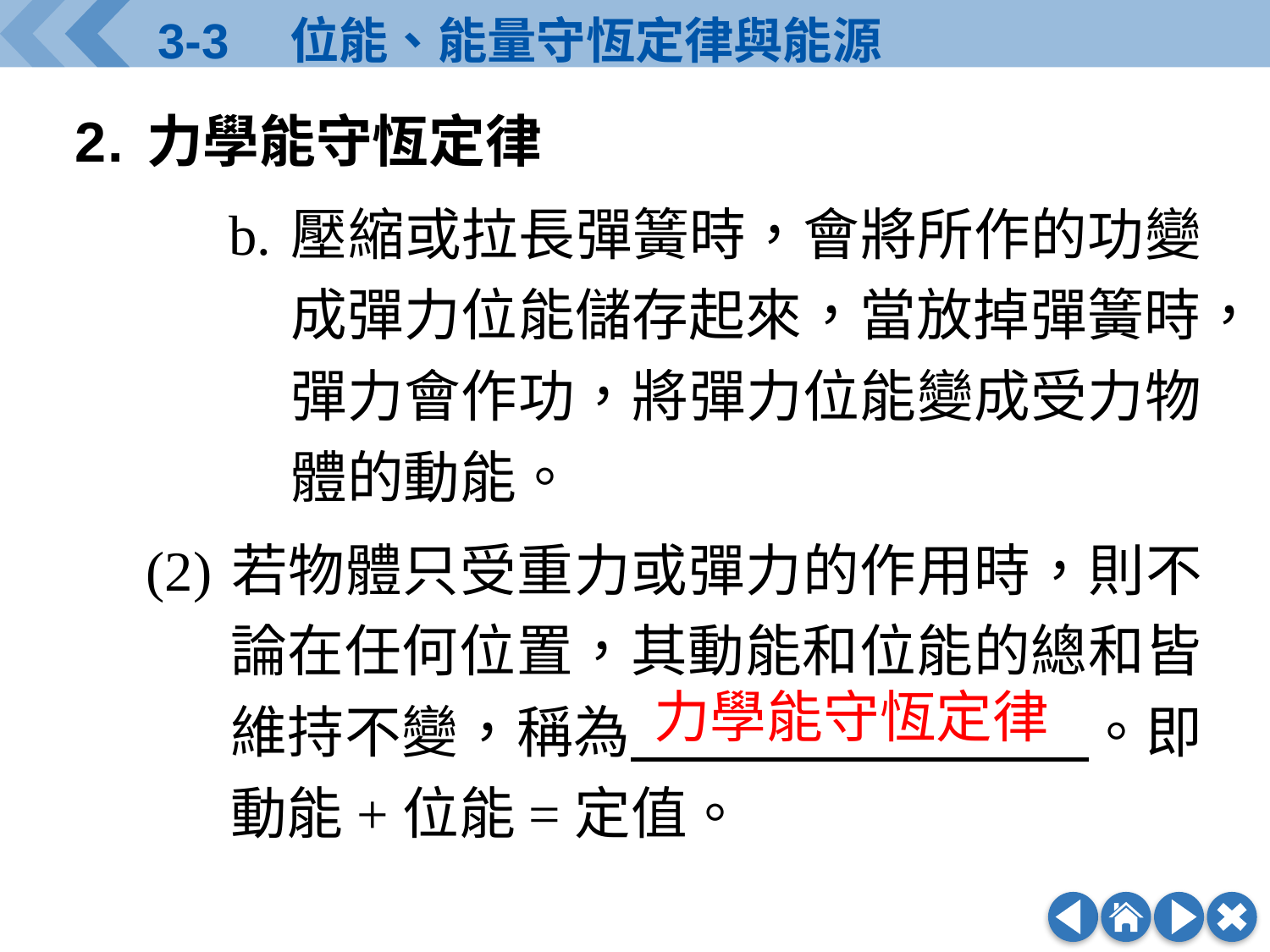

力學能守恆定律
b.	壓縮或拉長彈簧時，會將所作的功變成彈力位能儲存起來，當放掉彈簧時，彈力會作功，將彈力位能變成受力物體的動能。
(2)	若物體只受重力或彈力的作用時，則不論在任何位置，其動能和位能的總和皆維持不變，稱為　　　　　　　　。即動能+位能=定值。
力學能守恆定律